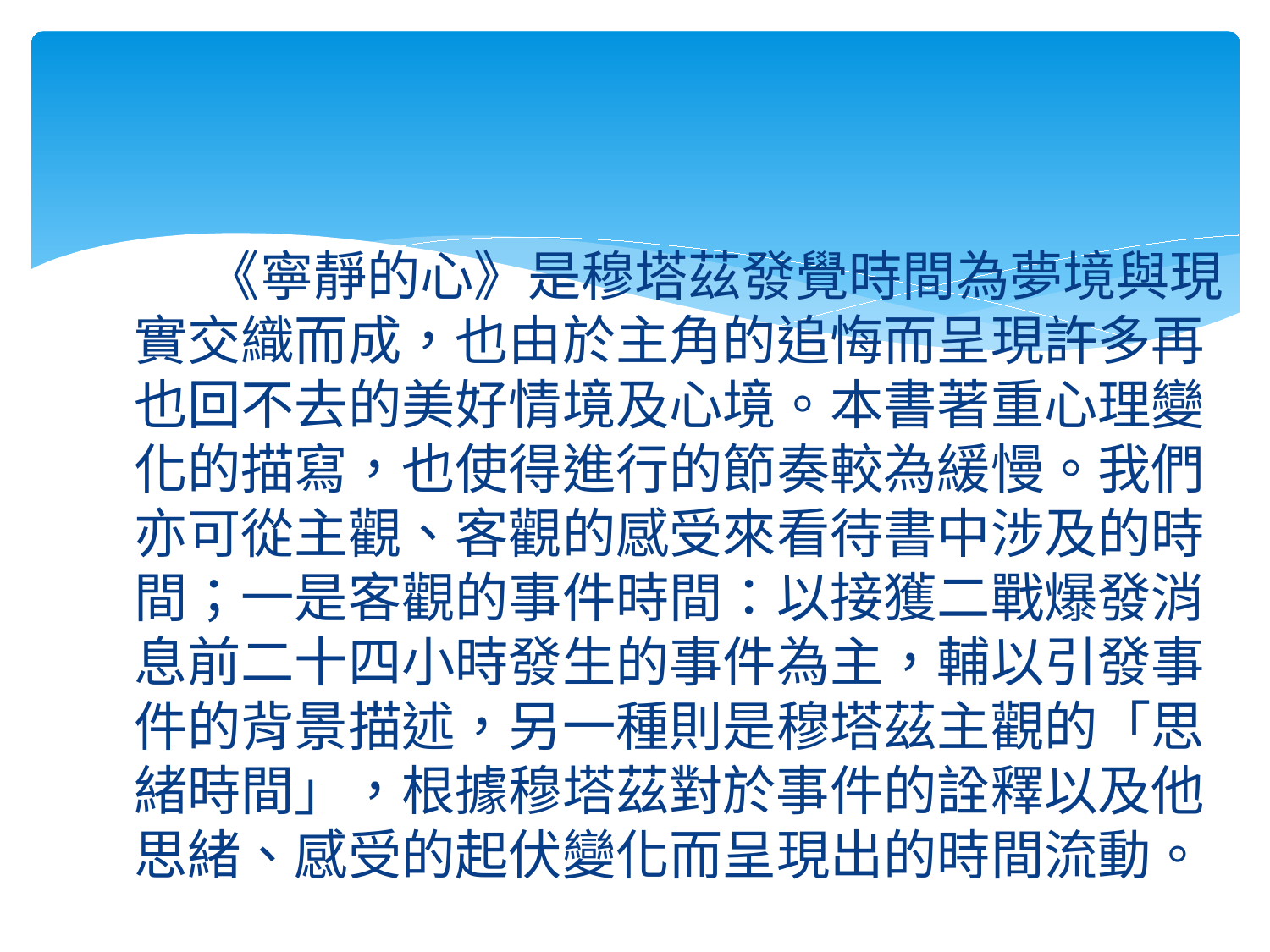

#
       《寧靜的心》是穆塔茲發覺時間為夢境與現實交織而成，也由於主角的追悔而呈現許多再也回不去的美好情境及心境。本書著重心理變化的描寫，也使得進行的節奏較為緩慢。我們亦可從主觀、客觀的感受來看待書中涉及的時間；一是客觀的事件時間：以接獲二戰爆發消息前二十四小時發生的事件為主，輔以引發事件的背景描述，另一種則是穆塔茲主觀的「思緒時間」，根據穆塔茲對於事件的詮釋以及他思緒、感受的起伏變化而呈現出的時間流動。